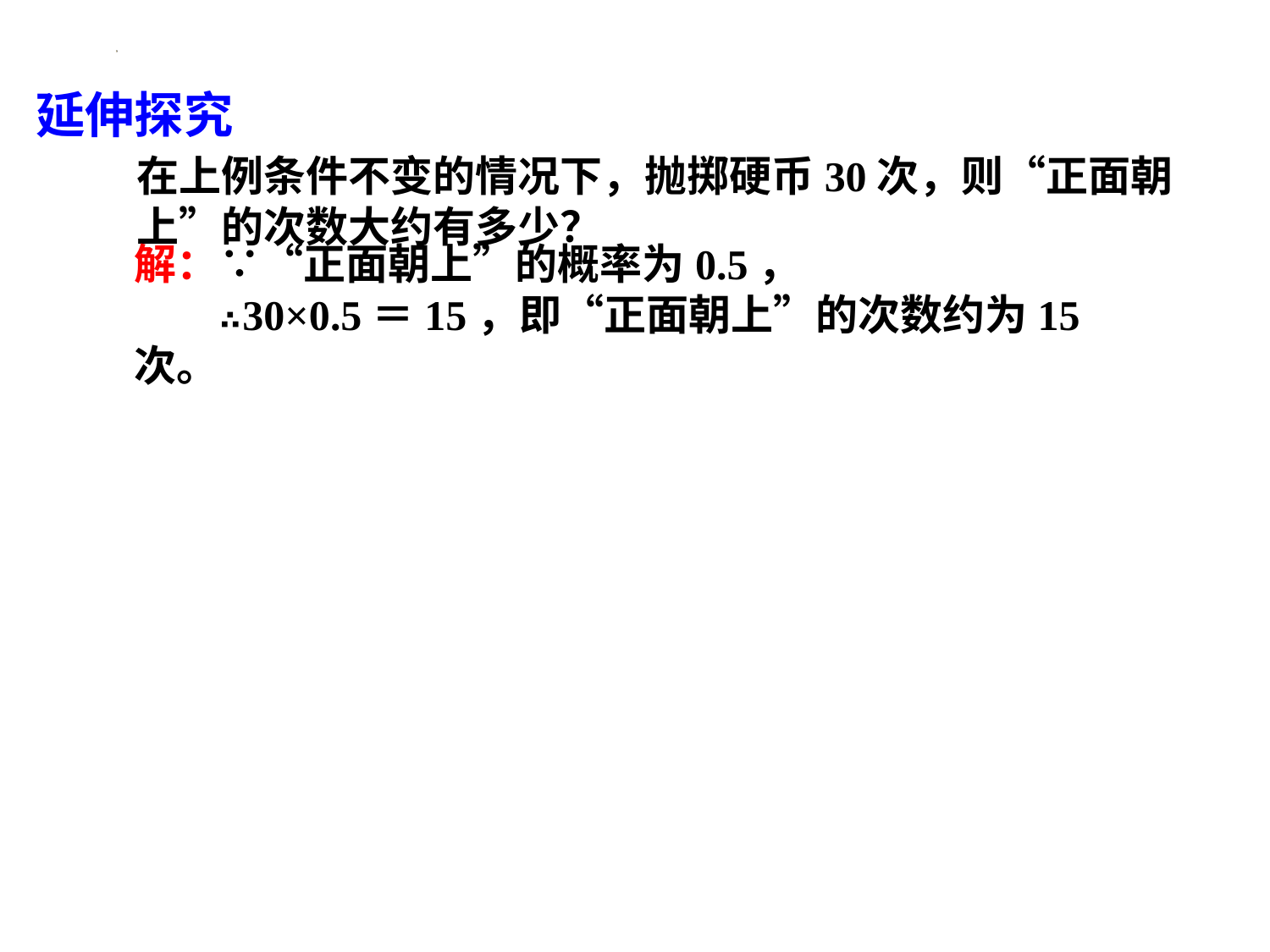

延伸探究
在上例条件不变的情况下，抛掷硬币30次，则“正面朝上”的次数大约有多少？
解：∵“正面朝上”的概率为0.5，
        ∴30×0.5＝15，即“正面朝上”的次数约为15次。